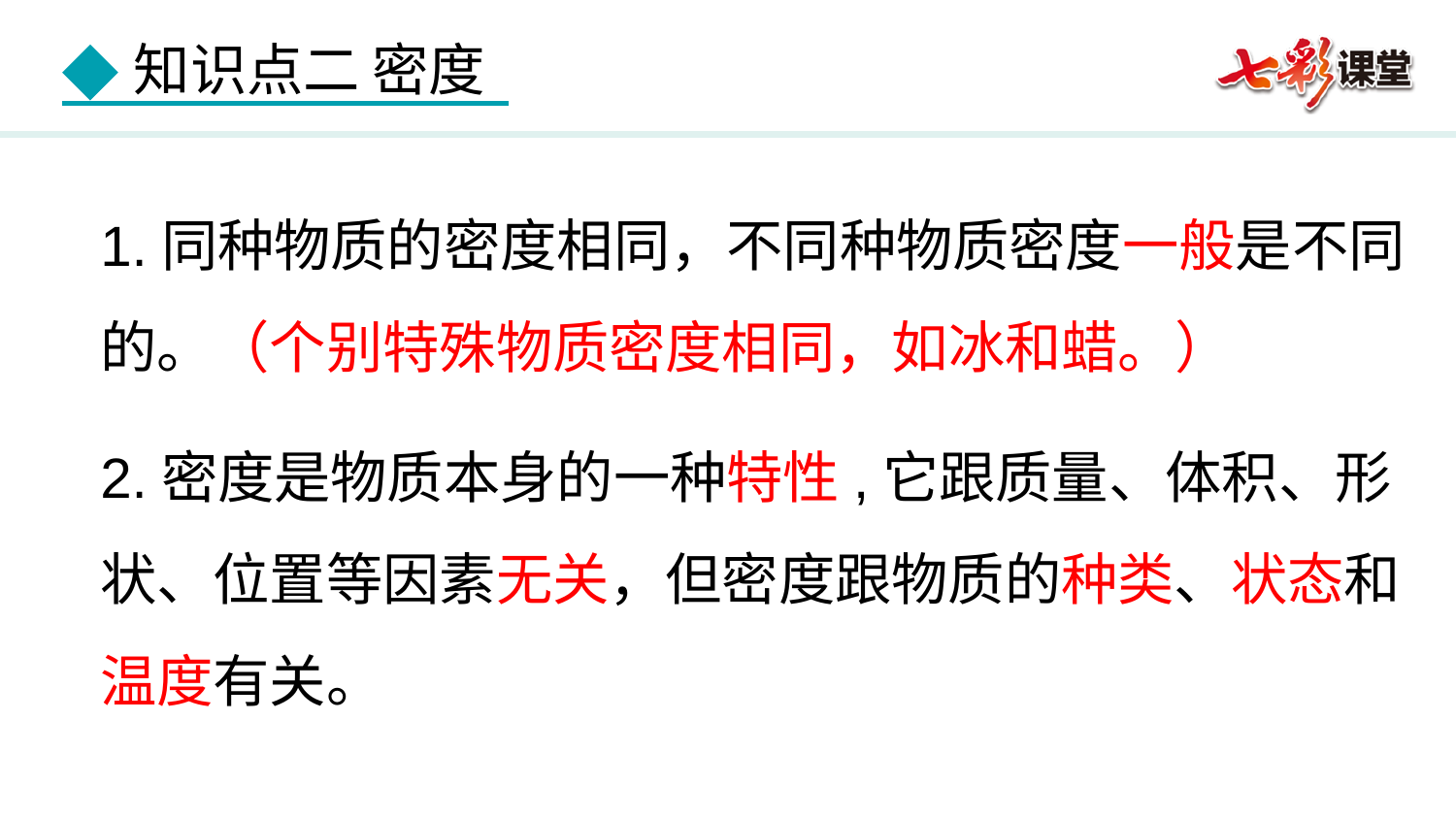

1.同种物质的密度相同，不同种物质密度一般是不同的。（个别特殊物质密度相同，如冰和蜡。）
2.密度是物质本身的一种特性,它跟质量、体积、形状、位置等因素无关，但密度跟物质的种类、状态和温度有关。
   密度是物质的一种特性，通常情况下，不同种物质密度是不一样的